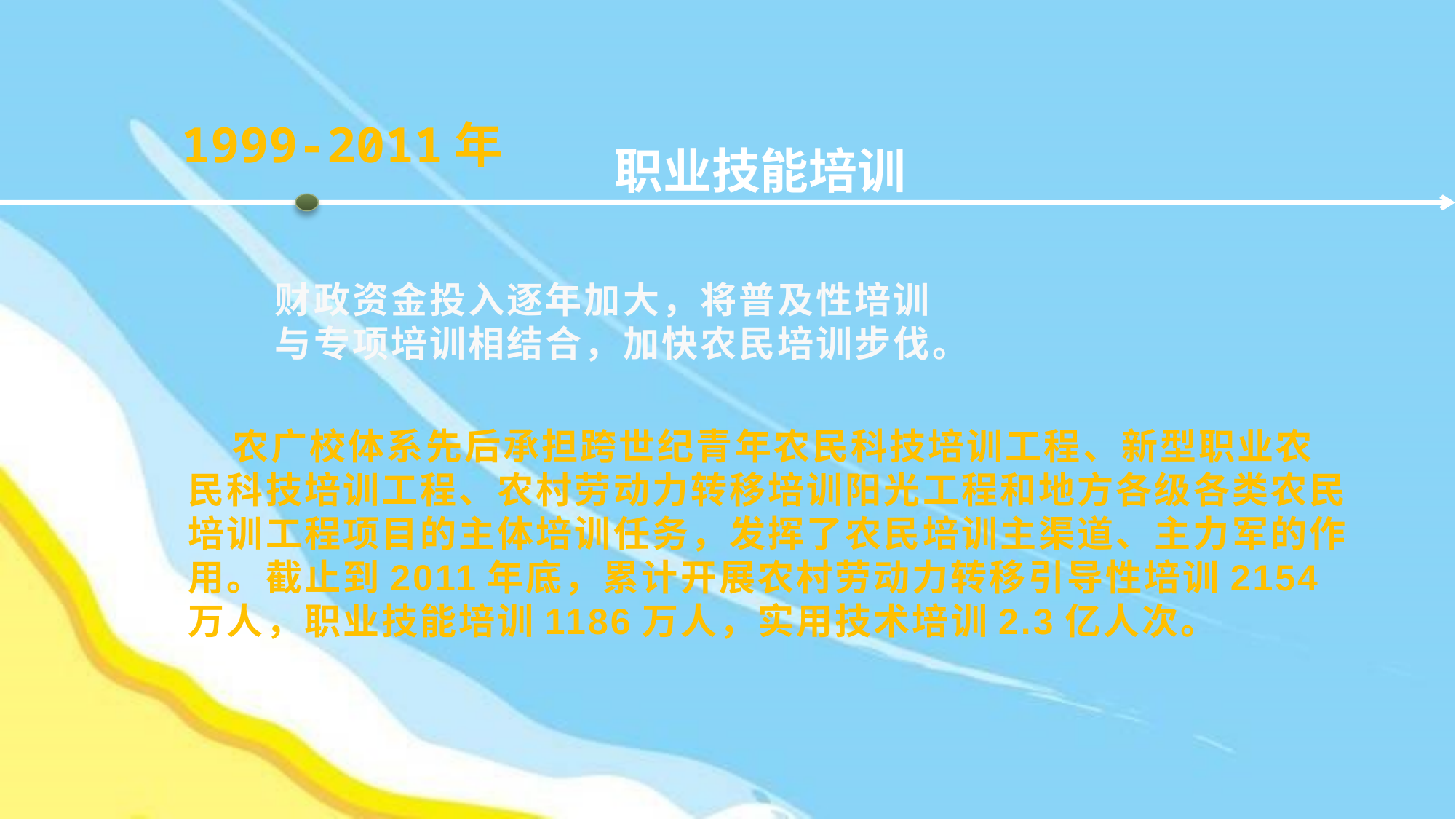

1999-2011年
职业技能培训

财政资金投入逐年加大，将普及性培训
与专项培训相结合，加快农民培训步伐。
    农广校体系先后承担跨世纪青年农民科技培训工程、新型职业农民科技培训工程、农村劳动力转移培训阳光工程和地方各级各类农民培训工程项目的主体培训任务，发挥了农民培训主渠道、主力军的作用。截止到2011年底，累计开展农村劳动力转移引导性培训2154万人，职业技能培训1186万人，实用技术培训2.3亿人次。